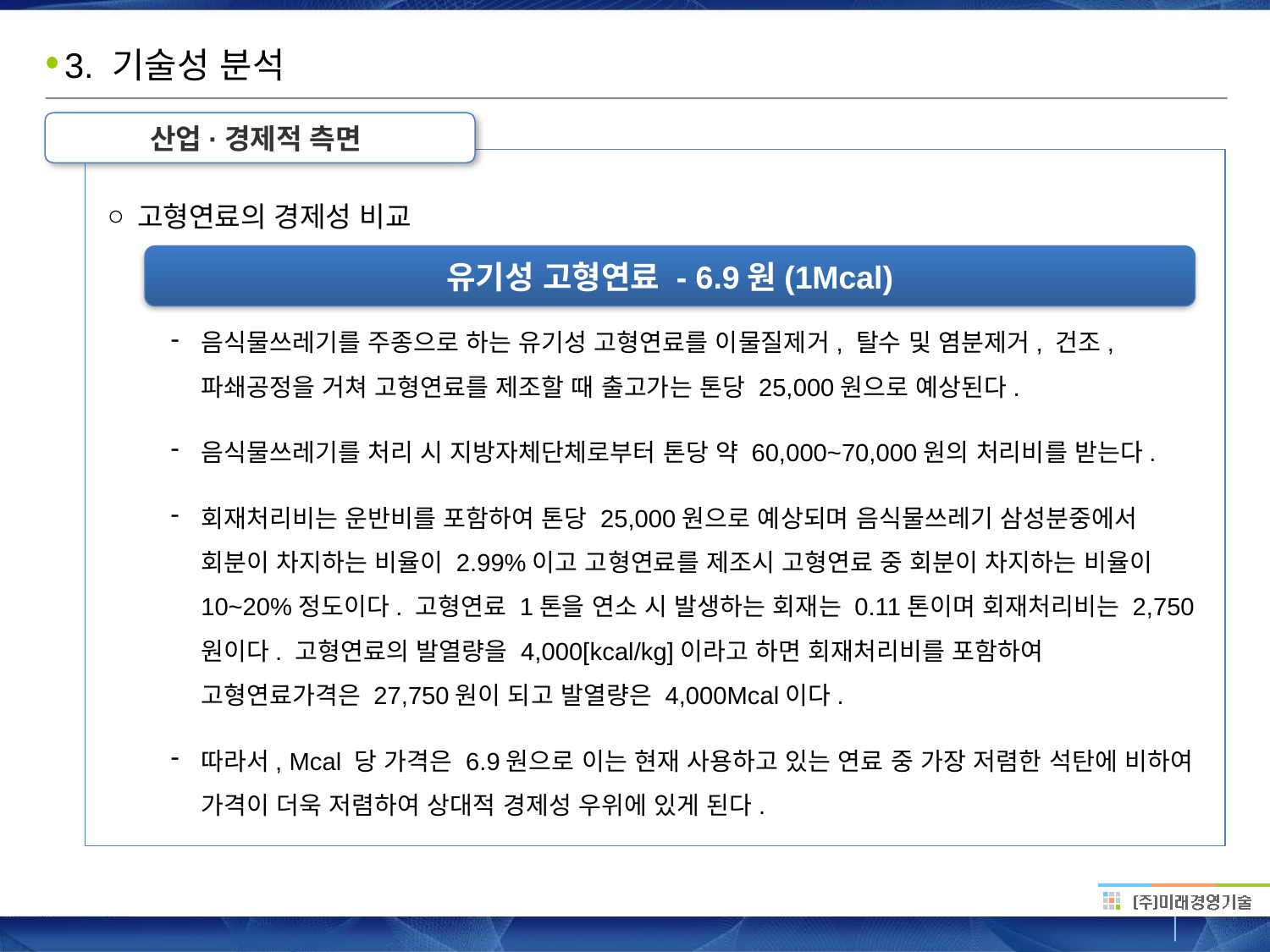

# 3. 기술성 분석
산업·경제적 측면

고형연료의 경제성 비교
유기성 고형연료 - 6.9원(1Mcal)
음식물쓰레기를 주종으로 하는 유기성 고형연료를 이물질제거, 탈수 및 염분제거, 건조, 파쇄공정을 거쳐 고형연료를 제조할 때 출고가는 톤당 25,000원으로 예상된다.
음식물쓰레기를 처리 시 지방자체단체로부터 톤당 약 60,000~70,000원의 처리비를 받는다.
회재처리비는 운반비를 포함하여 톤당 25,000원으로 예상되며 음식물쓰레기 삼성분중에서 회분이 차지하는 비율이 2.99%이고 고형연료를 제조시 고형연료 중 회분이 차지하는 비율이 10~20%정도이다. 고형연료 1톤을 연소 시 발생하는 회재는 0.11톤이며 회재처리비는 2,750원이다. 고형연료의 발열량을 4,000[kcal/kg]이라고 하면 회재처리비를 포함하여 고형연료가격은 27,750원이 되고 발열량은 4,000Mcal이다.
따라서, Mcal 당 가격은 6.9원으로 이는 현재 사용하고 있는 연료 중 가장 저렴한 석탄에 비하여 가격이 더욱 저렴하여 상대적 경제성 우위에 있게 된다.